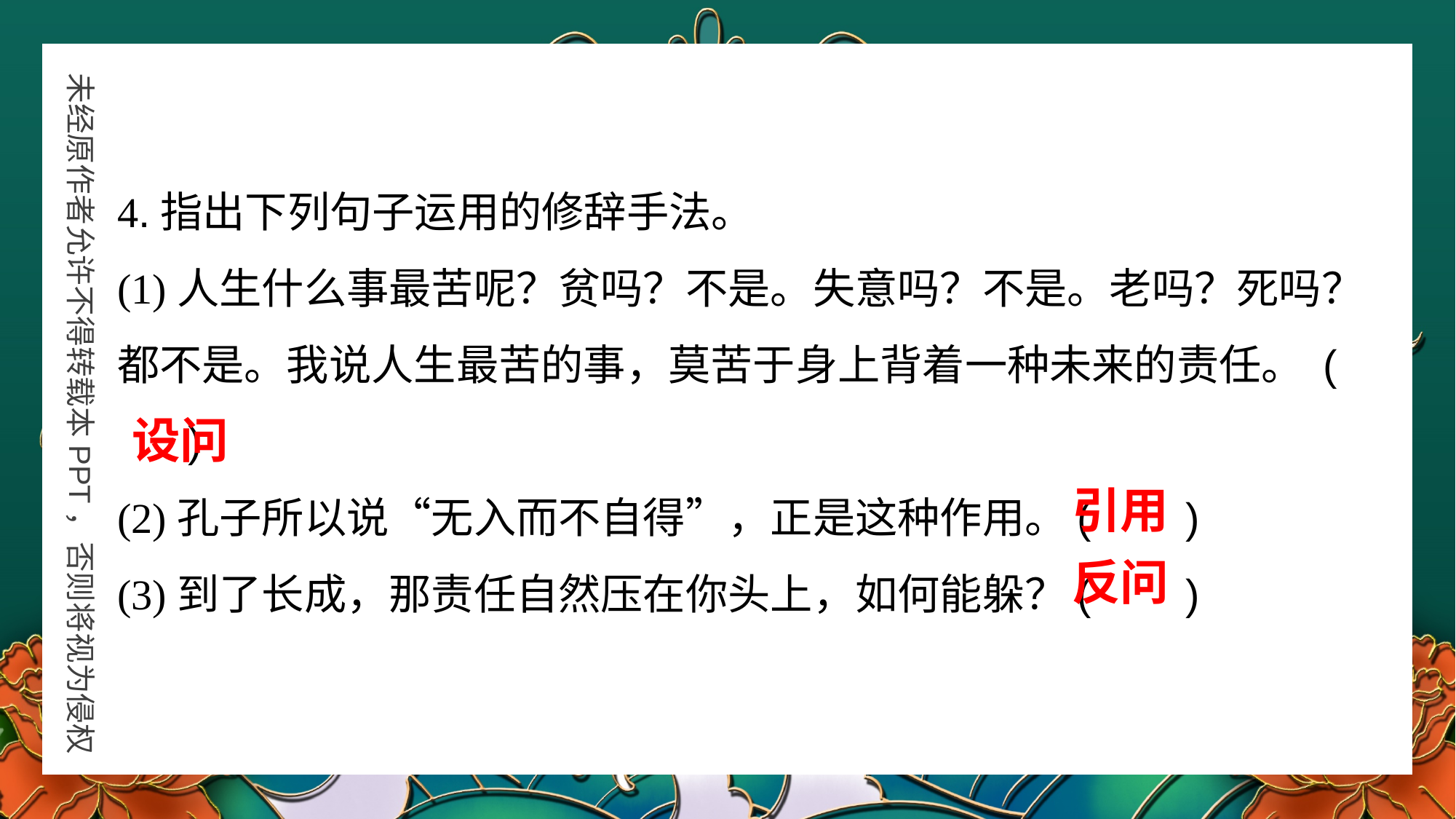

4.指出下列句子运用的修辞手法。
(1)人生什么事最苦呢？贫吗？不是。失意吗？不是。老吗？死吗？都不是。我说人生最苦的事，莫苦于身上背着一种未来的责任。 (        )
(2)孔子所以说“无入而不自得”，正是这种作用。(        )
(3)到了长成，那责任自然压在你头上，如何能躲？(        )
设问
引用
反问